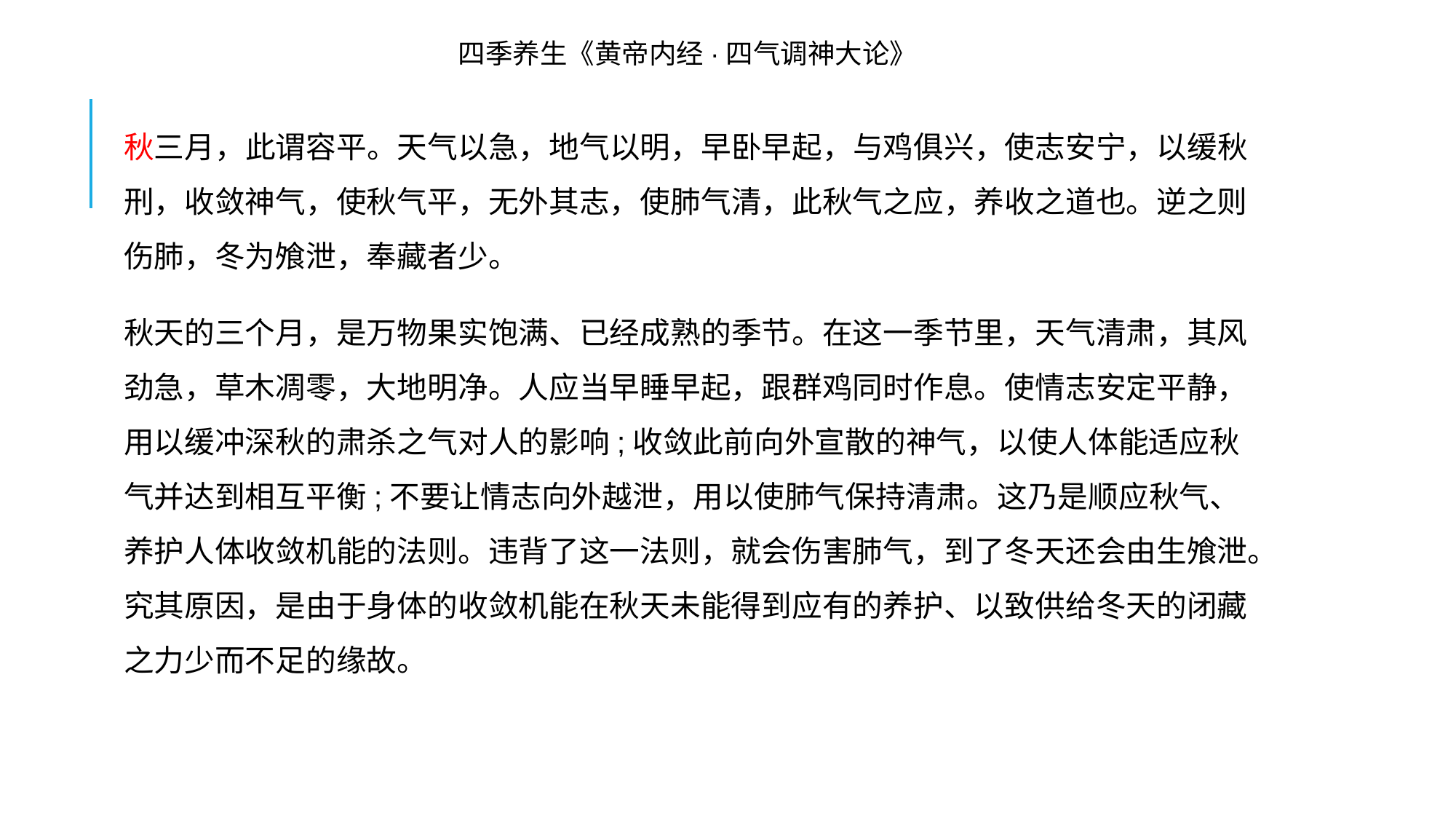

四季养生《黄帝内经·四气调神大论》
秋三月，此谓容平。天气以急，地气以明，早卧早起，与鸡俱兴，使志安宁，以缓秋刑，收敛神气，使秋气平，无外其志，使肺气清，此秋气之应，养收之道也。逆之则伤肺，冬为飧泄，奉藏者少。
秋天的三个月，是万物果实饱满、已经成熟的季节。在这一季节里，天气清肃，其风劲急，草木凋零，大地明净。人应当早睡早起，跟群鸡同时作息。使情志安定平静，用以缓冲深秋的肃杀之气对人的影响;收敛此前向外宣散的神气，以使人体能适应秋气并达到相互平衡;不要让情志向外越泄，用以使肺气保持清肃。这乃是顺应秋气、养护人体收敛机能的法则。违背了这一法则，就会伤害肺气，到了冬天还会由生飧泄。究其原因，是由于身体的收敛机能在秋天未能得到应有的养护、以致供给冬天的闭藏之力少而不足的缘故。